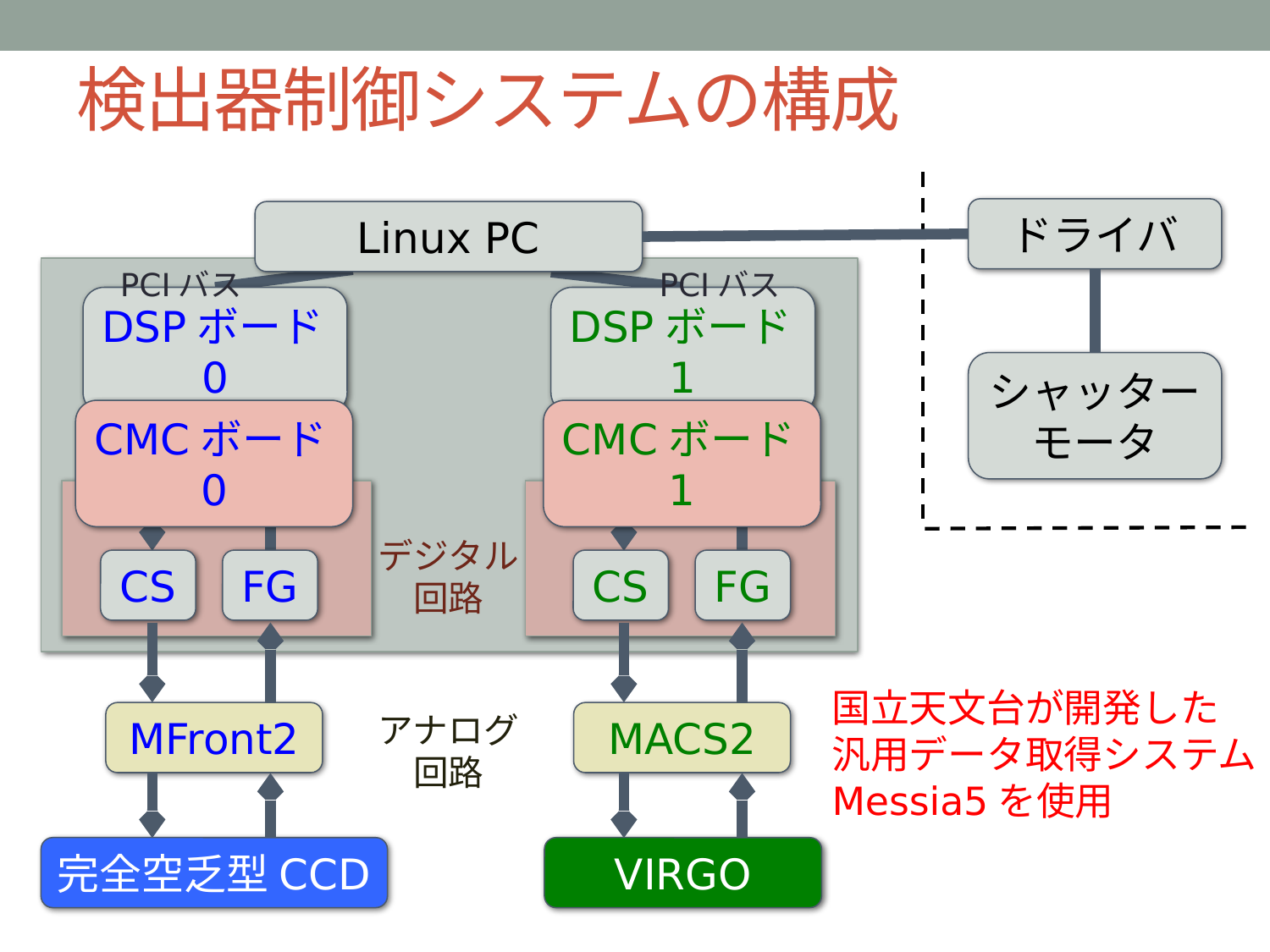

# 検出器制御システムの構成
ドライバ
Linux PC
PCIバス
PCIバス

DSPボード0
DSPボード1
シャッター
モータ
CMCボード0
CMCボード1

デジタル
回路
CS
FG
CS
FG
国立天文台が開発した
汎用データ取得システムMessia5を使用
MFront2
アナログ
回路
MACS2
完全空乏型CCD
VIRGO